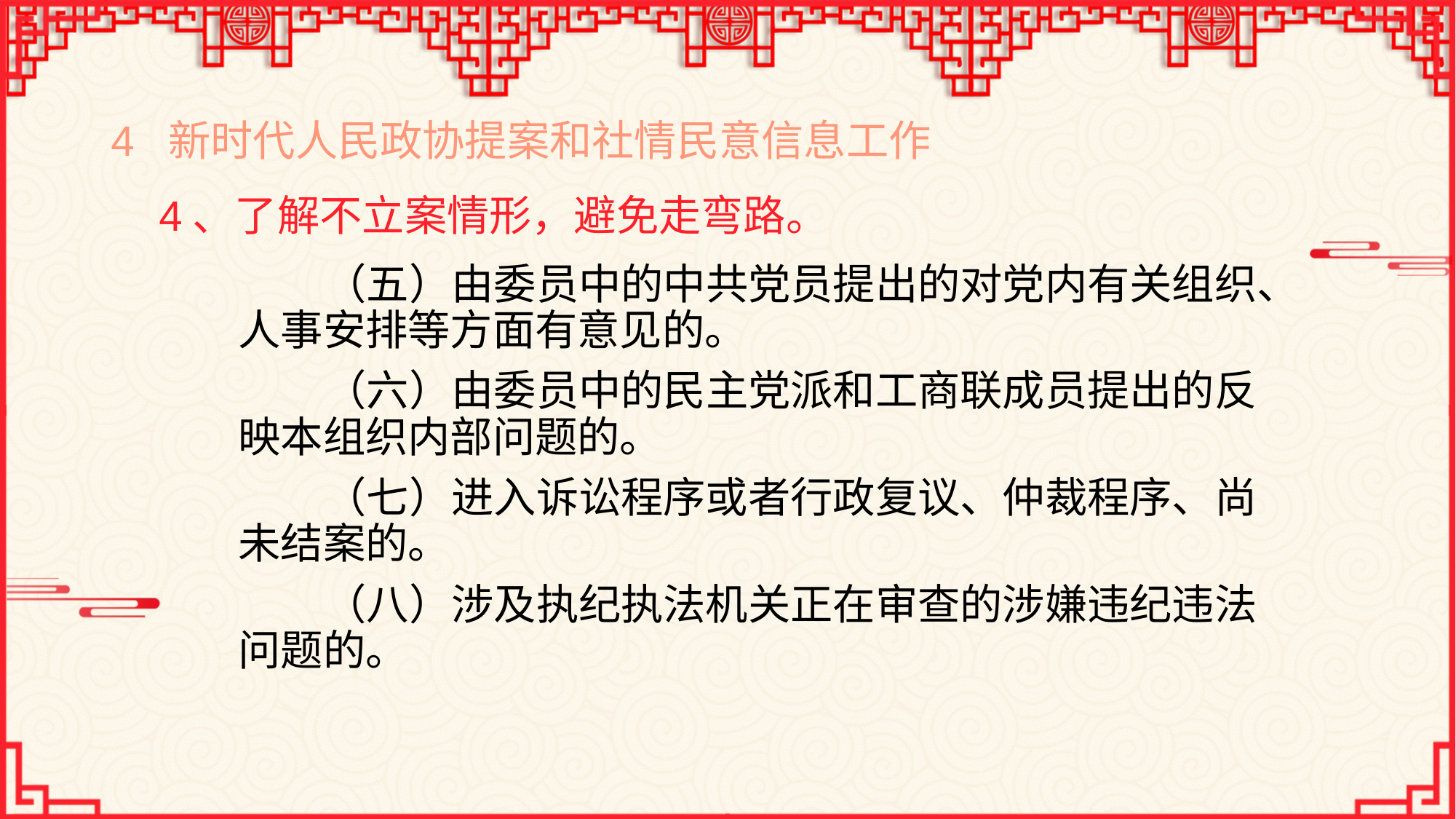

# 4  新时代人民政协提案和社情民意信息工作
4、了解不立案情形，避免走弯路。
（五）由委员中的中共党员提出的对党内有关组织、人事安排等方面有意见的。
（六）由委员中的民主党派和工商联成员提出的反映本组织内部问题的。
（七）进入诉讼程序或者行政复议、仲裁程序、尚未结案的。
（八）涉及执纪执法机关正在审查的涉嫌违纪违法问题的。